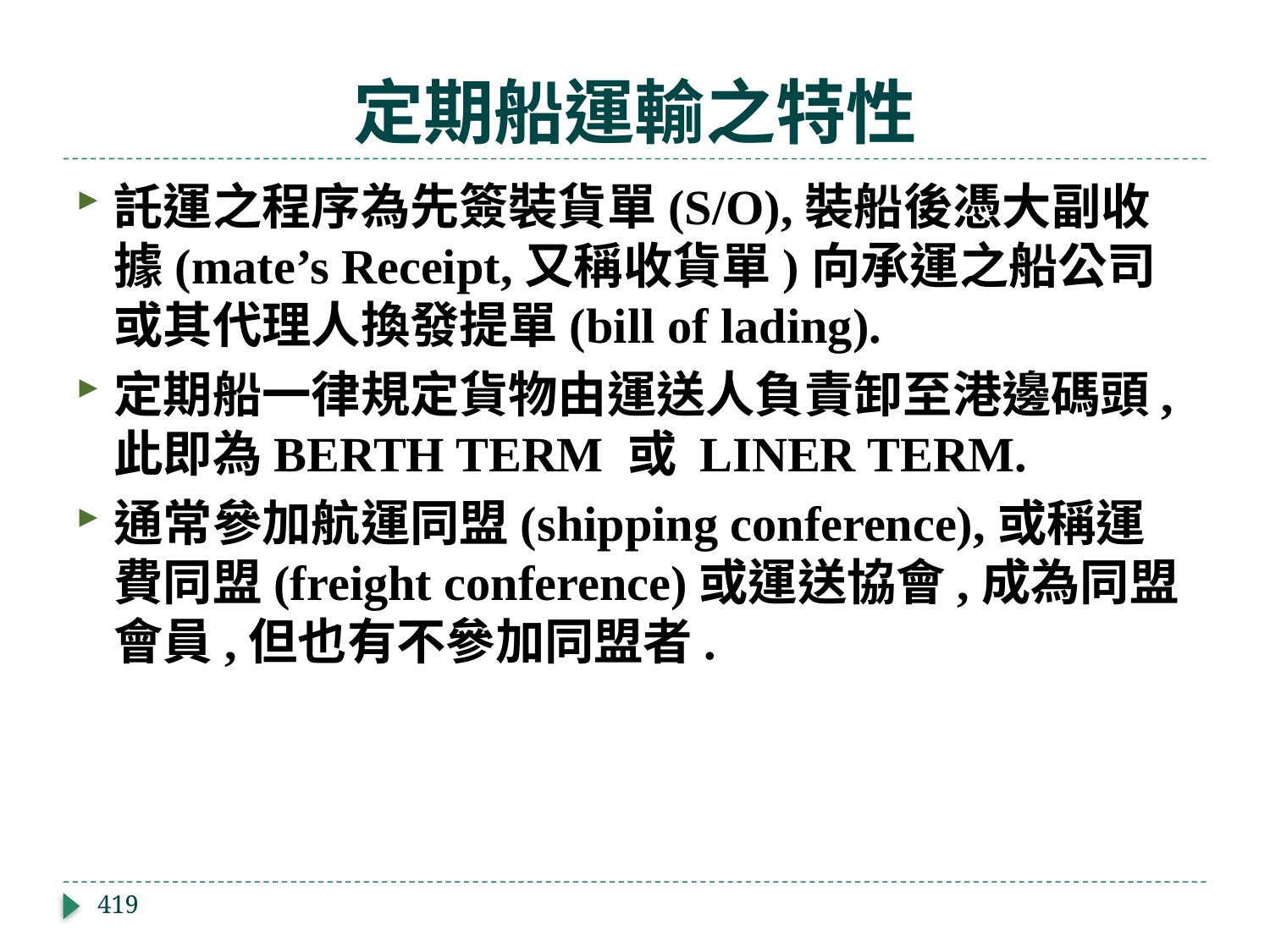

# 定期船運輸之特性
託運之程序為先簽裝貨單(S/O),裝船後憑大副收據(mate’s Receipt,又稱收貨單)向承運之船公司或其代理人換發提單(bill of lading).
定期船一律規定貨物由運送人負責卸至港邊碼頭,此即為BERTH TERM 或 LINER TERM.
通常參加航運同盟(shipping conference),或稱運費同盟(freight conference)或運送協會,成為同盟會員,但也有不參加同盟者.
419